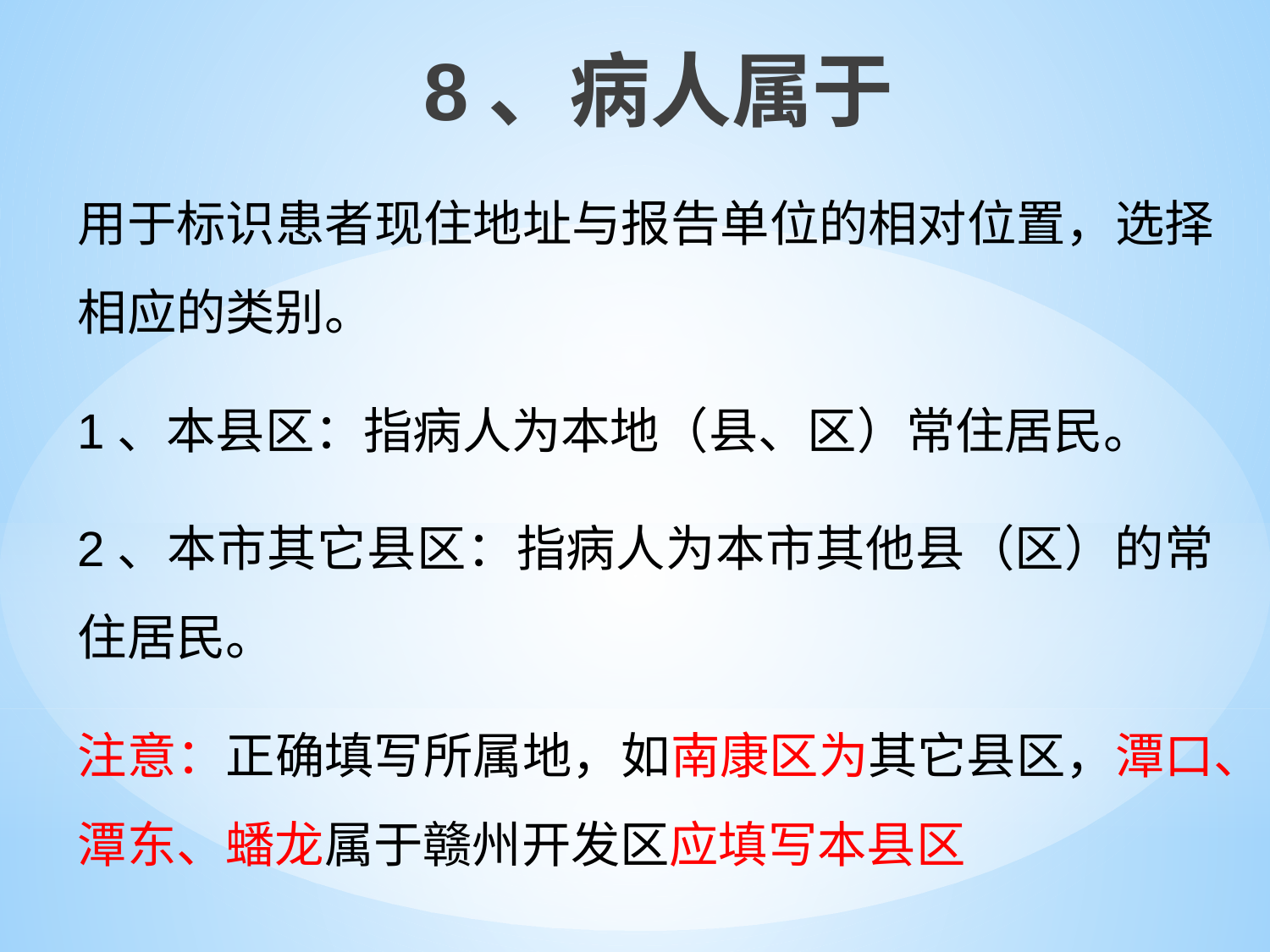

8、病人属于
用于标识患者现住地址与报告单位的相对位置，选择相应的类别。
1、本县区：指病人为本地（县、区）常住居民。
2、本市其它县区：指病人为本市其他县（区）的常住居民。
注意：正确填写所属地，如南康区为其它县区，潭口、潭东、蟠龙属于赣州开发区应填写本县区